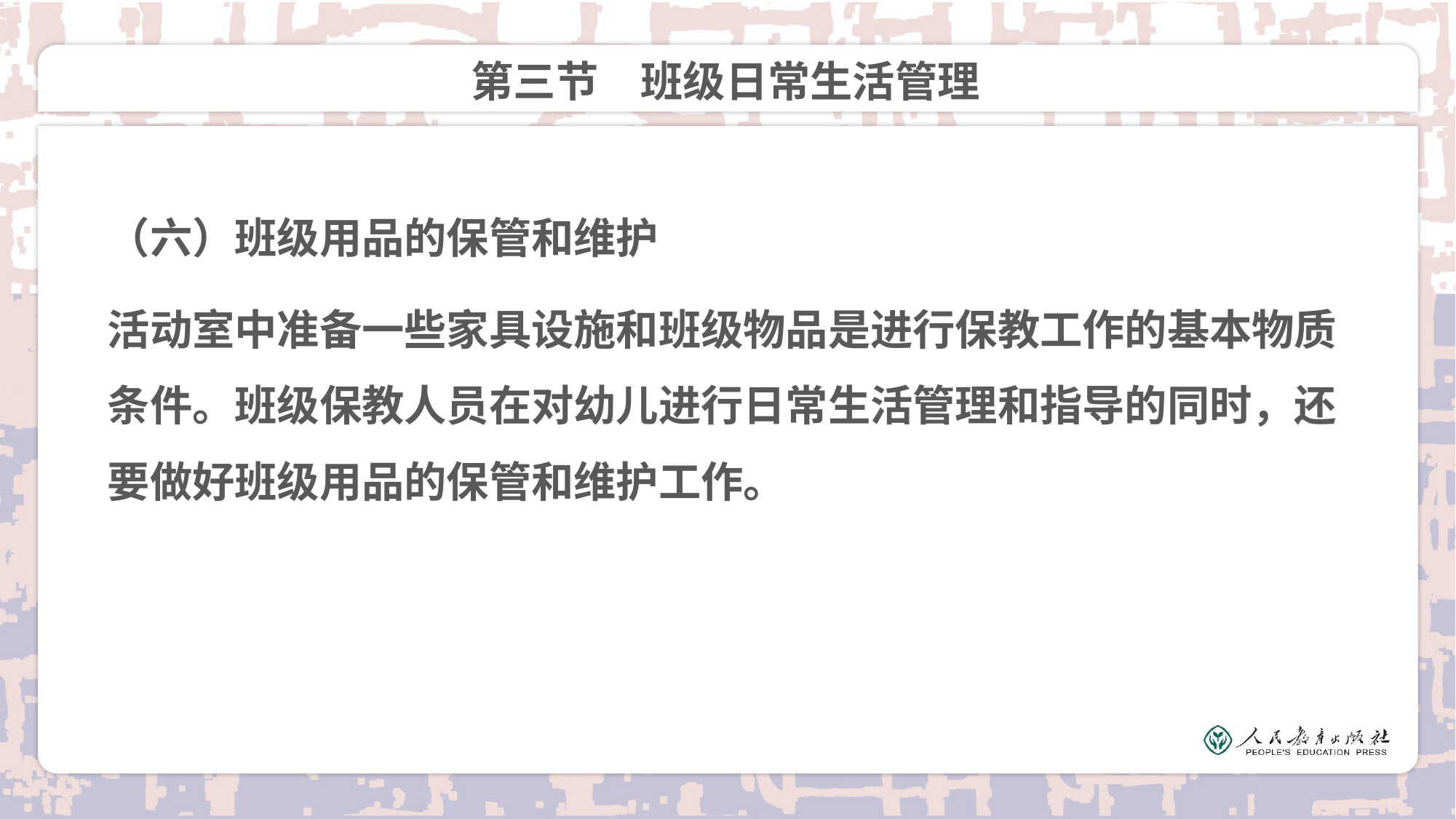

# 第三节　班级日常生活管理
（六）班级用品的保管和维护
活动室中准备一些家具设施和班级物品是进行保教工作的基本物质条件。班级保教人员在对幼儿进行日常生活管理和指导的同时，还要做好班级用品的保管和维护工作。